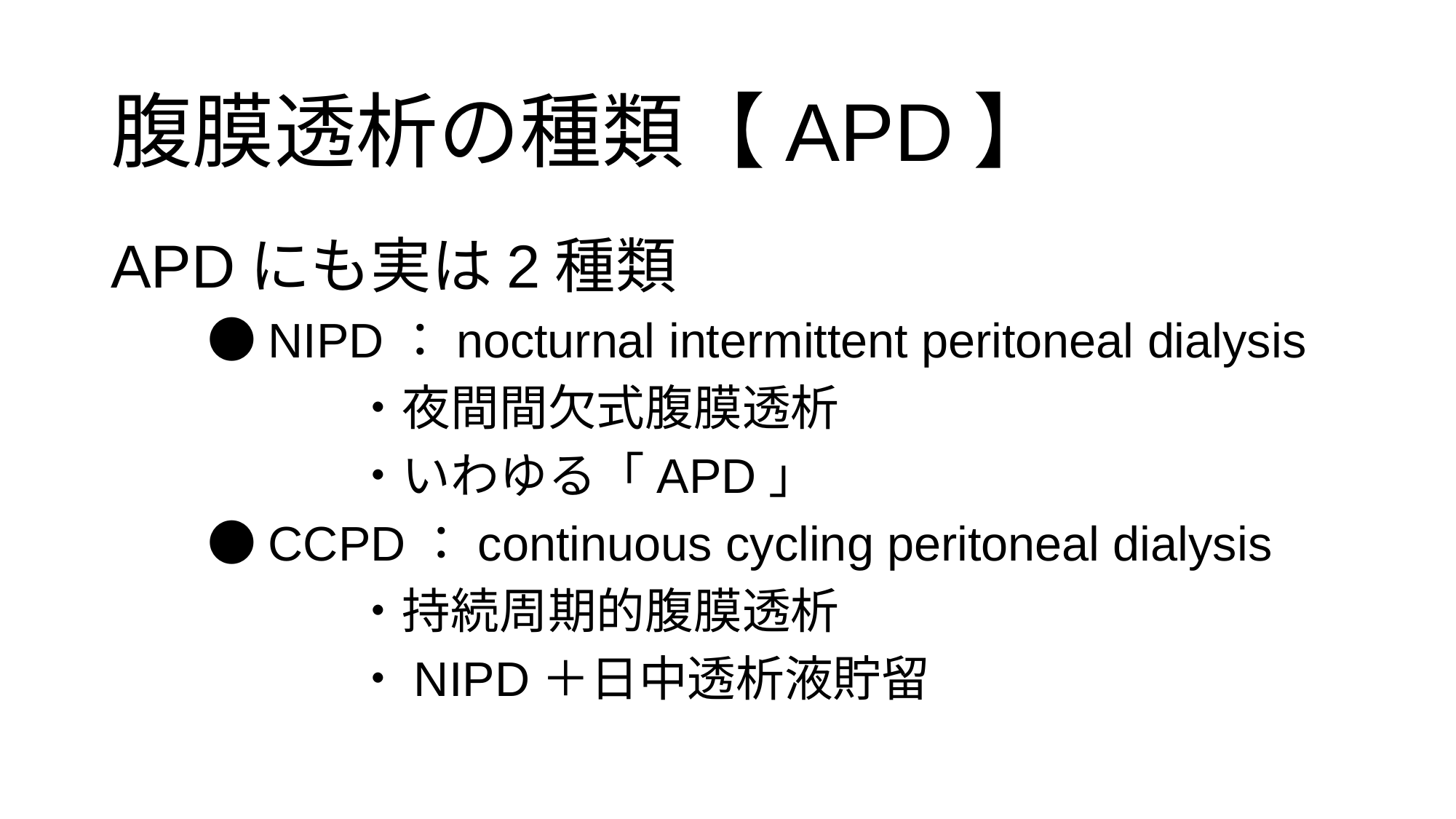

# 腹膜透析の種類【APD】
APDにも実は2種類
　　●NIPD：nocturnal intermittent peritoneal dialysis
　　　　　・夜間間欠式腹膜透析
　　　　　・いわゆる「APD」
　　●CCPD：continuous cycling peritoneal dialysis
　　　　　・持続周期的腹膜透析
　　　　　・NIPD＋日中透析液貯留